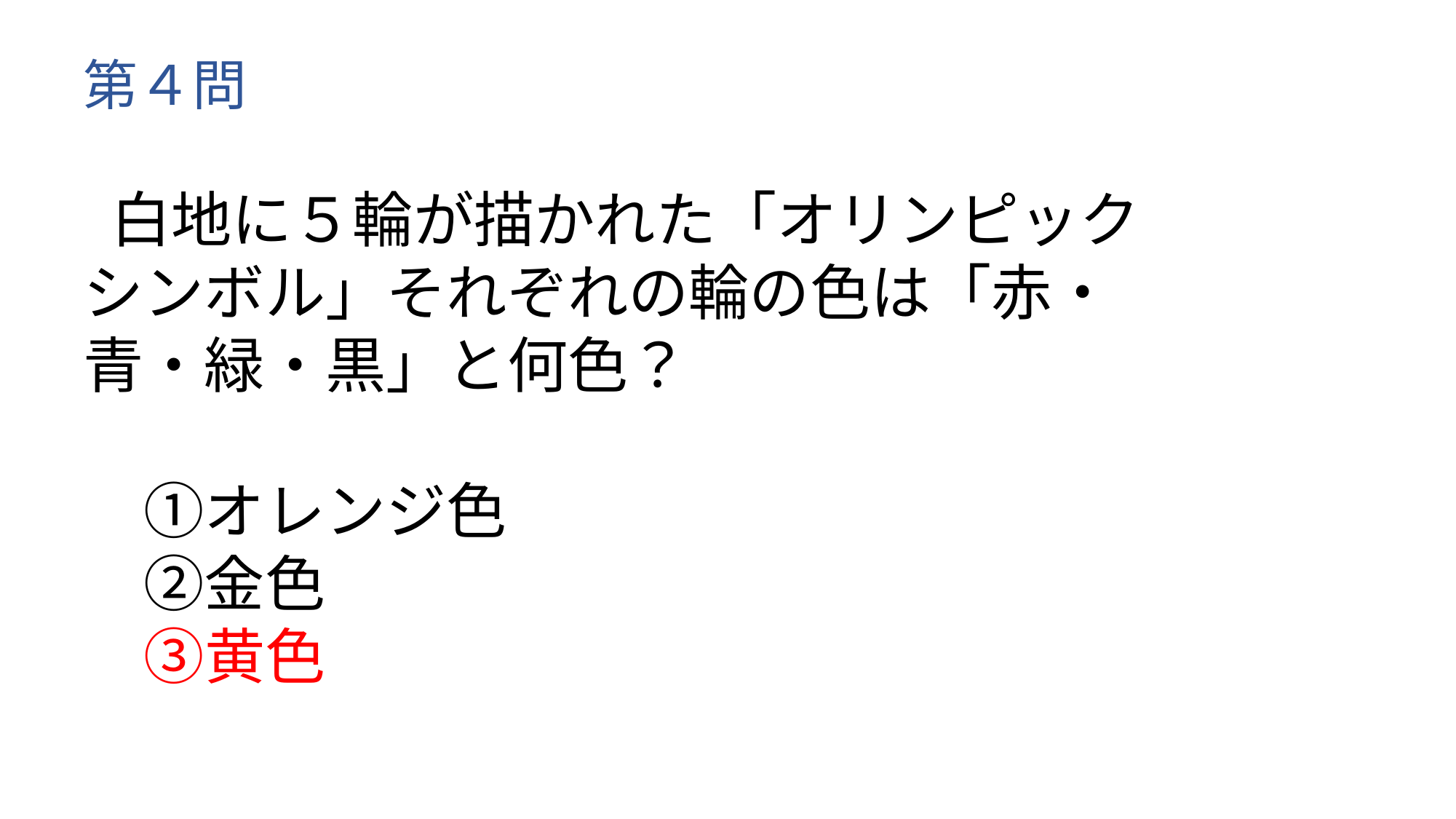

第４問

　白地に５輪が描かれた「オリンピックシンボル」それぞれの輪の色は「赤・青・緑・黒」と何色？

　①オレンジ色
　②金色
　③黄色